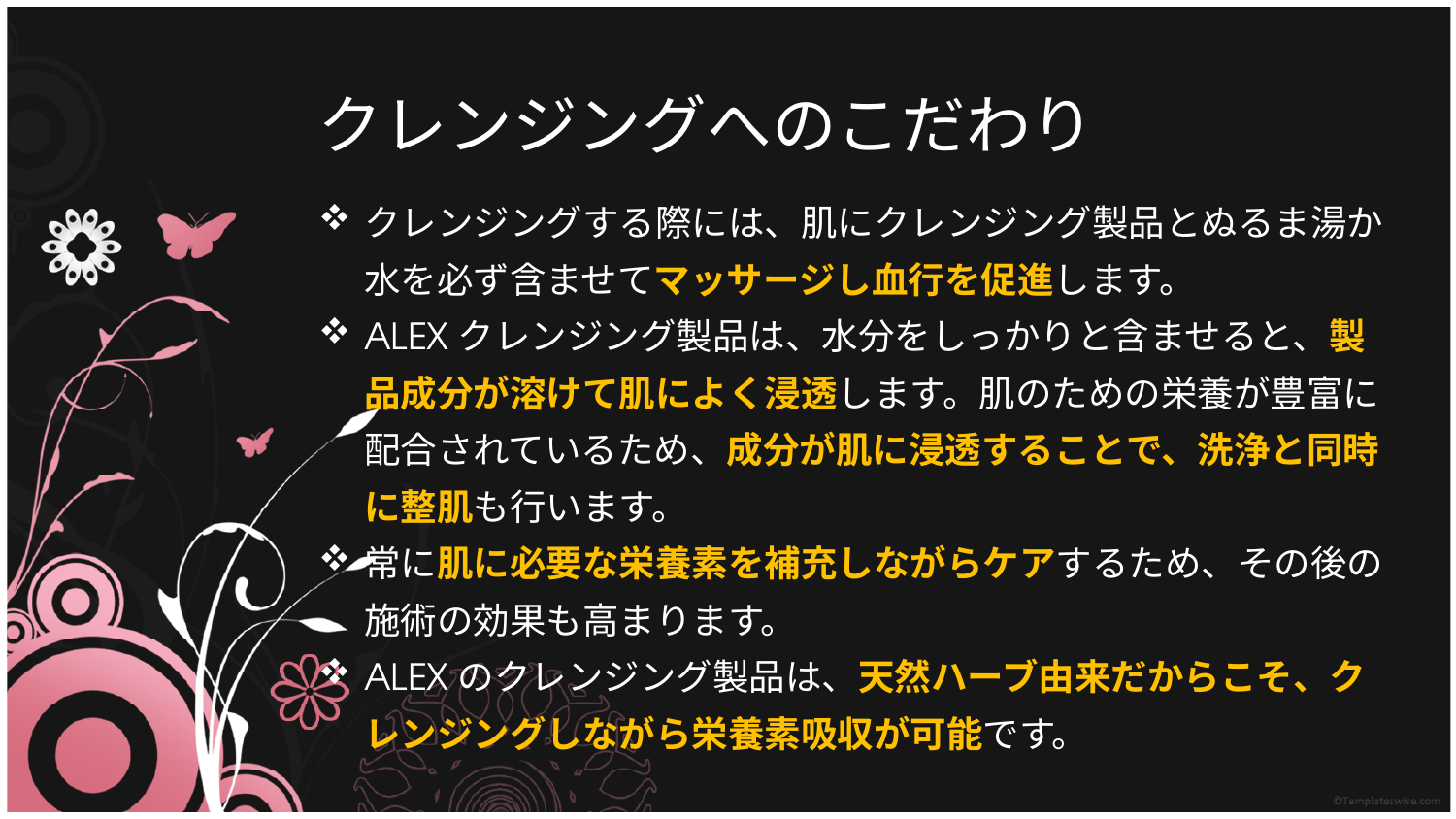

# クレンジングへのこだわり
クレンジングする際には、肌にクレンジング製品とぬるま湯か水を必ず含ませてマッサージし血行を促進します。
ALEXクレンジング製品は、水分をしっかりと含ませると、製品成分が溶けて肌によく浸透します。肌のための栄養が豊富に配合されているため、成分が肌に浸透することで、洗浄と同時に整肌も行います。
常に肌に必要な栄養素を補充しながらケアするため、その後の施術の効果も高まります。
ALEXのクレンジング製品は、天然ハーブ由来だからこそ、クレンジングしながら栄養素吸収が可能です。